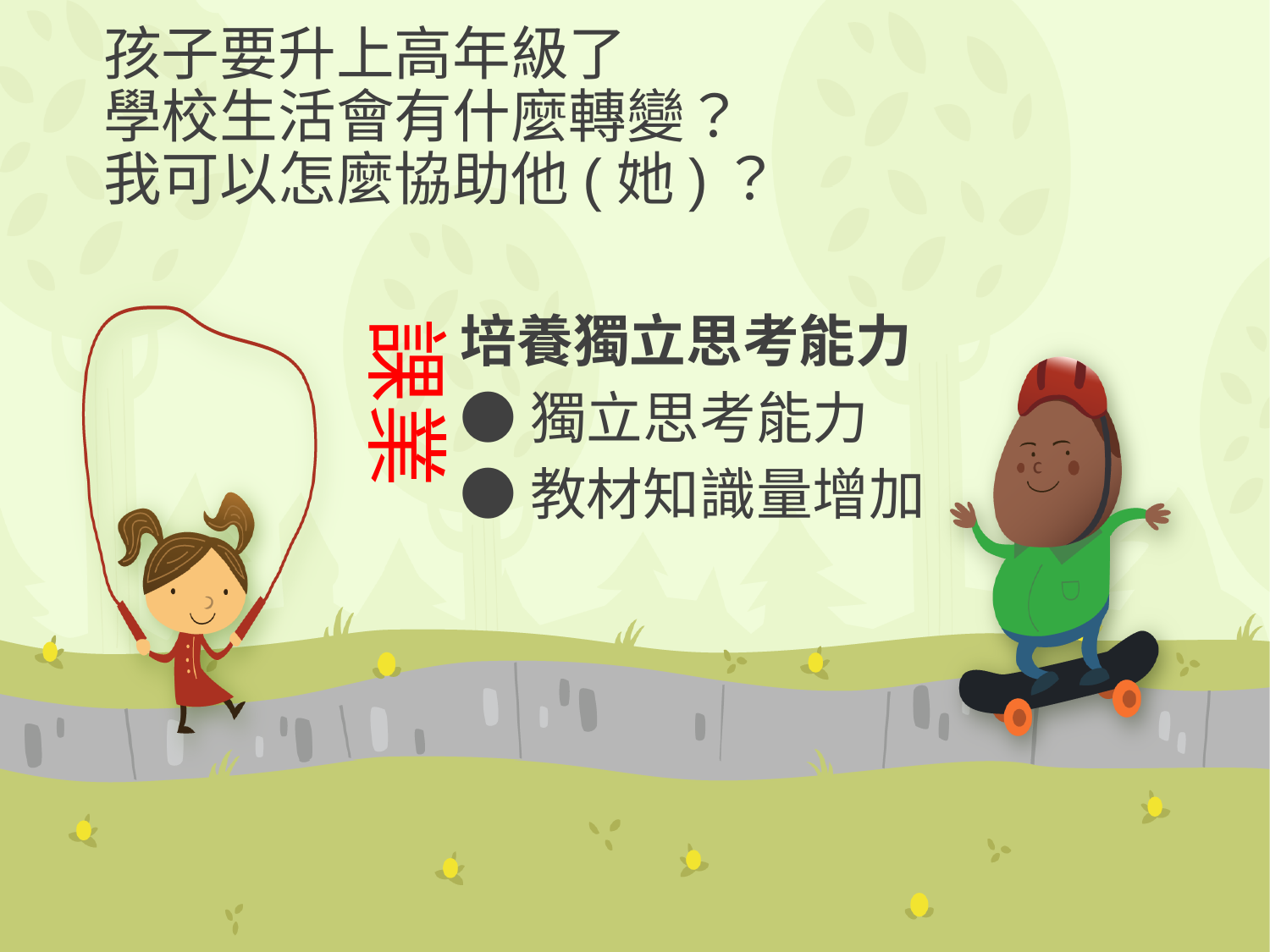

# 孩子要升上高年級了 學校生活會有什麼轉變？ 我可以怎麼協助他(她)？
課業
培養獨立思考能力
●獨立思考能力
●教材知識量增加